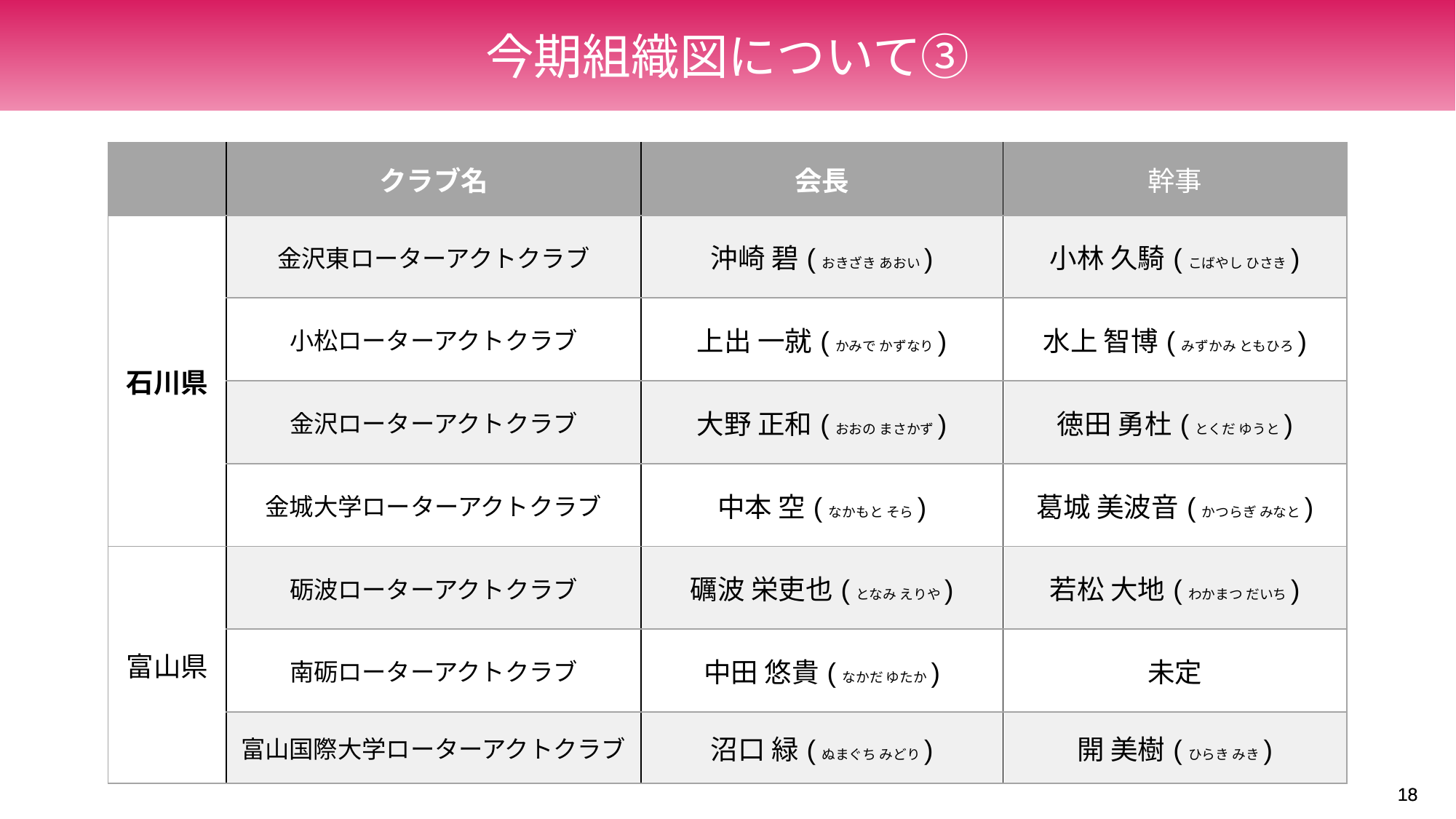

今期組織図について③
|  | クラブ名 | 会長 | 幹事 |
| --- | --- | --- | --- |
| 石川県 | 金沢東ローターアクトクラブ | 沖崎 碧(おきざき あおい) | 小林 久騎(こばやし ひさき) |
|  | 小松ローターアクトクラブ | 上出 一就(かみで かずなり) | 水上 智博(みずかみ ともひろ) |
|  | 金沢ローターアクトクラブ | 大野 正和(おおの まさかず) | 徳田 勇杜(とくだ ゆうと) |
|  | 金城大学ローターアクトクラブ | 中本 空(なかもと そら) | 葛城 美波音(かつらぎ みなと) |
| 富山県 | 砺波ローターアクトクラブ | 礪波 栄吏也(となみ えりや) | 若松 大地(わかまつ だいち) |
|  | 南砺ローターアクトクラブ | 中田 悠貴(なかだ ゆたか) | 未定 |
|  | 富山国際大学ローターアクトクラブ | 沼口 緑(ぬまぐち みどり) | 開 美樹(ひらき みき) |